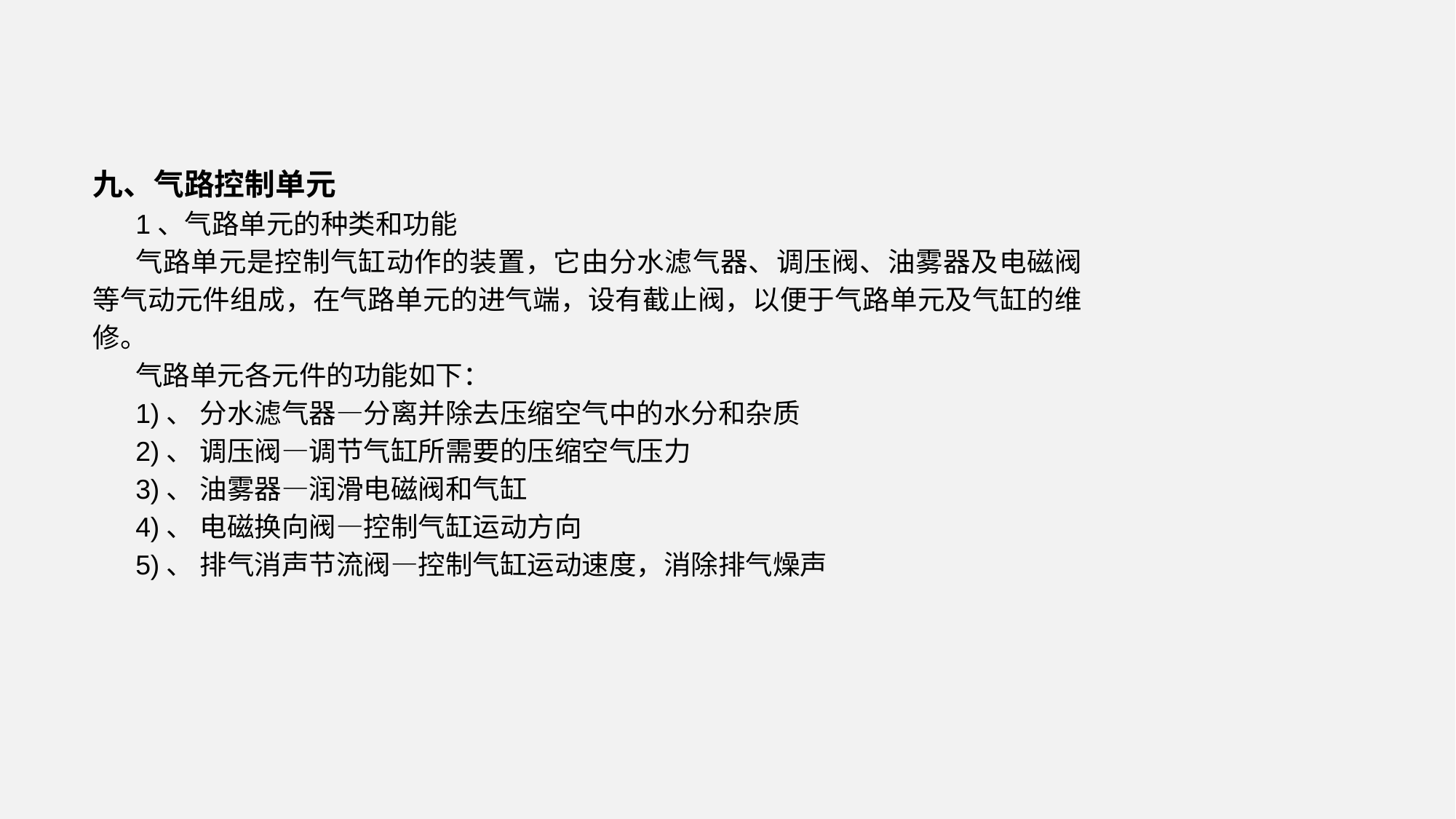

九、气路控制单元
1、气路单元的种类和功能
气路单元是控制气缸动作的装置，它由分水滤气器、调压阀、油雾器及电磁阀等气动元件组成，在气路单元的进气端，设有截止阀，以便于气路单元及气缸的维修。
气路单元各元件的功能如下：
1)、 分水滤气器—分离并除去压缩空气中的水分和杂质
2)、 调压阀—调节气缸所需要的压缩空气压力
3)、 油雾器—润滑电磁阀和气缸
4)、 电磁换向阀—控制气缸运动方向
5)、 排气消声节流阀—控制气缸运动速度，消除排气燥声